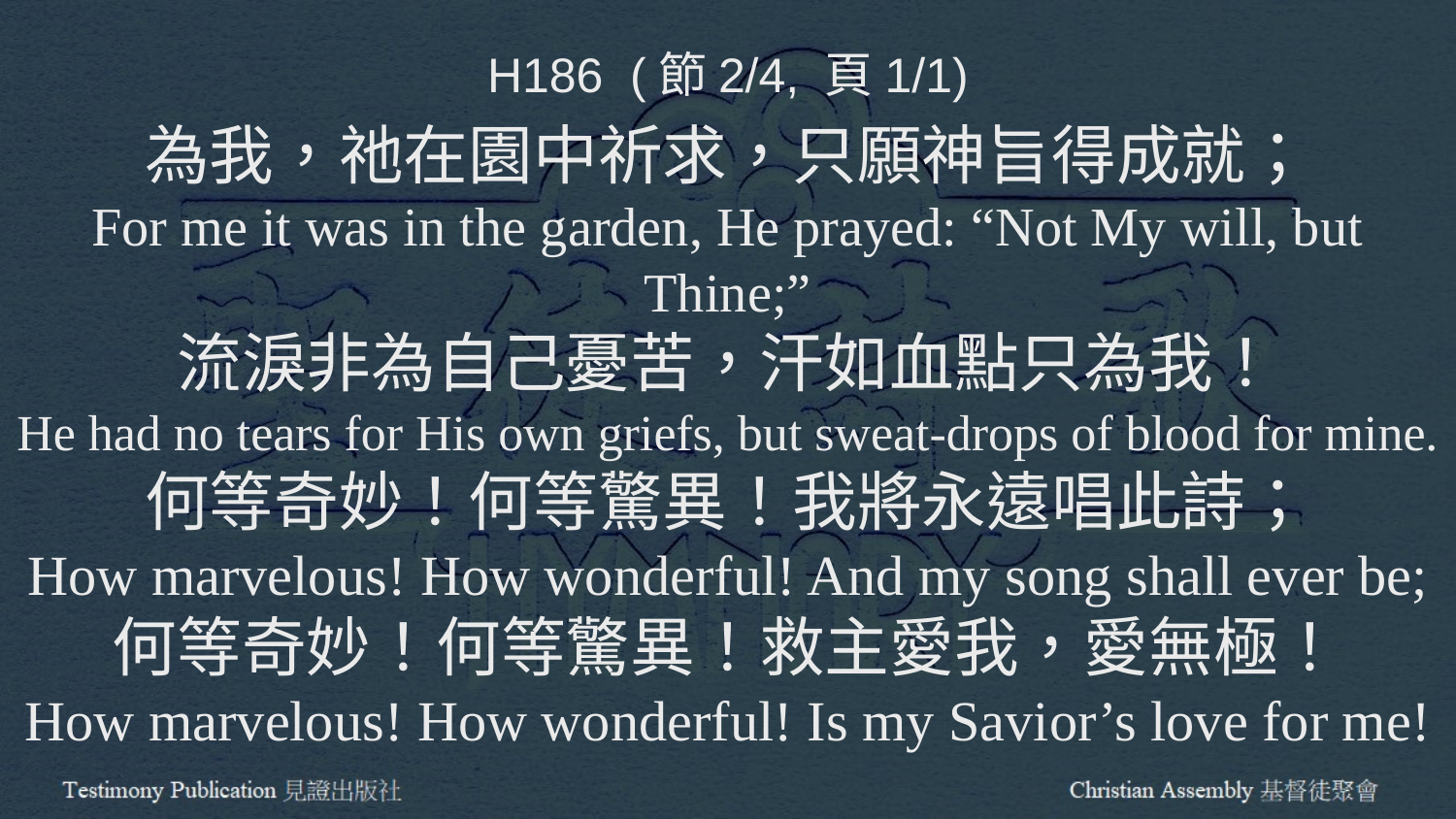

H186  (節2/4, 頁1/1)
為我，祂在園中祈求，只願神旨得成就；
For me it was in the garden, He prayed: “Not My will, but Thine;”
流淚非為自己憂苦，汗如血點只為我！
He had no tears for His own griefs, but sweat-drops of blood for mine.
何等奇妙！何等驚異！我將永遠唱此詩；
How marvelous! How wonderful! And my song shall ever be;
何等奇妙！何等驚異！救主愛我，愛無極！
How marvelous! How wonderful! Is my Savior’s love for me!